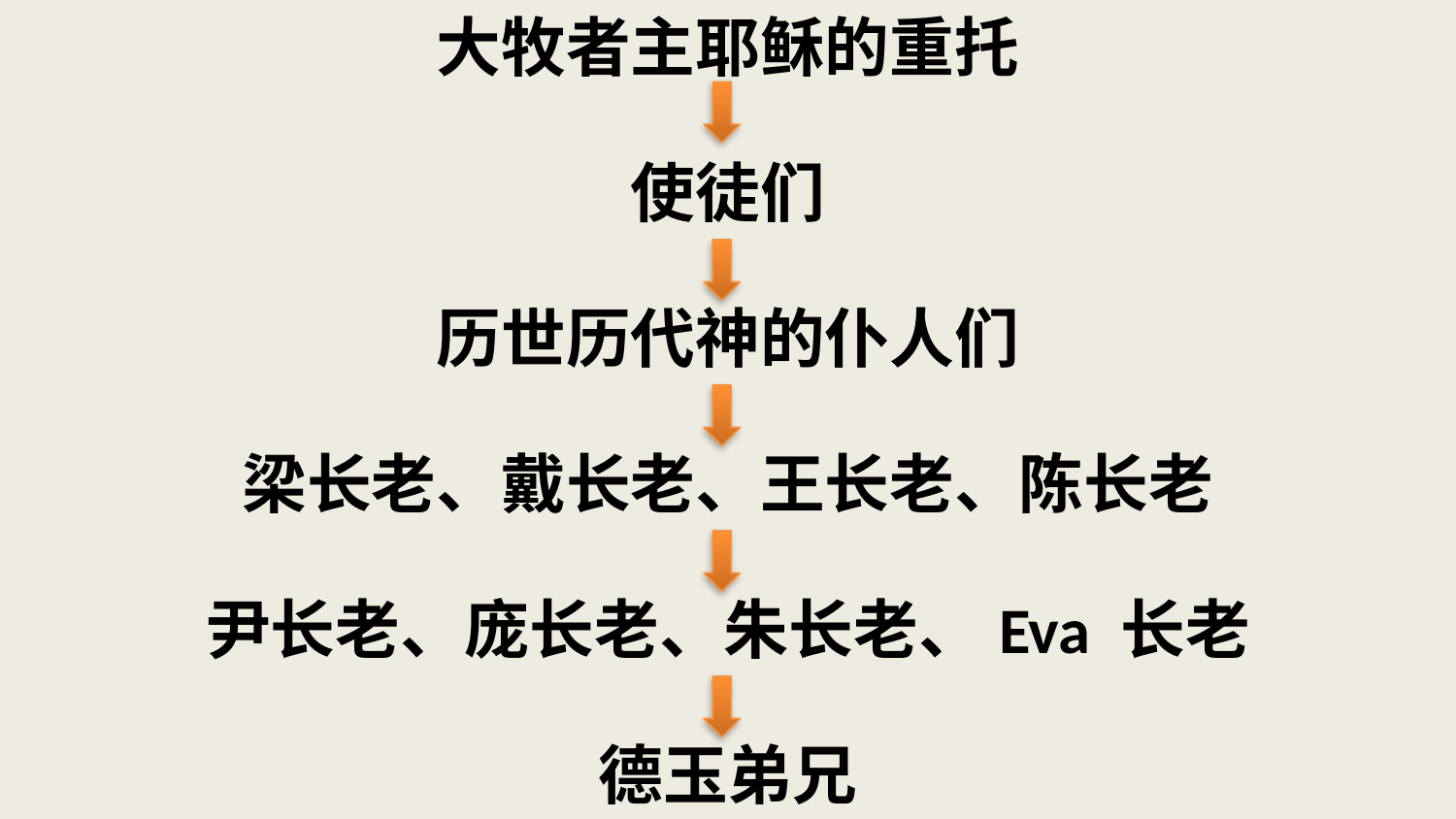

# 大牧者主耶稣的重托 使徒们 历世历代神的仆人们 梁长老、戴长老、王长老、陈长老 尹长老、庞长老、朱长老、Eva 长老 德玉弟兄